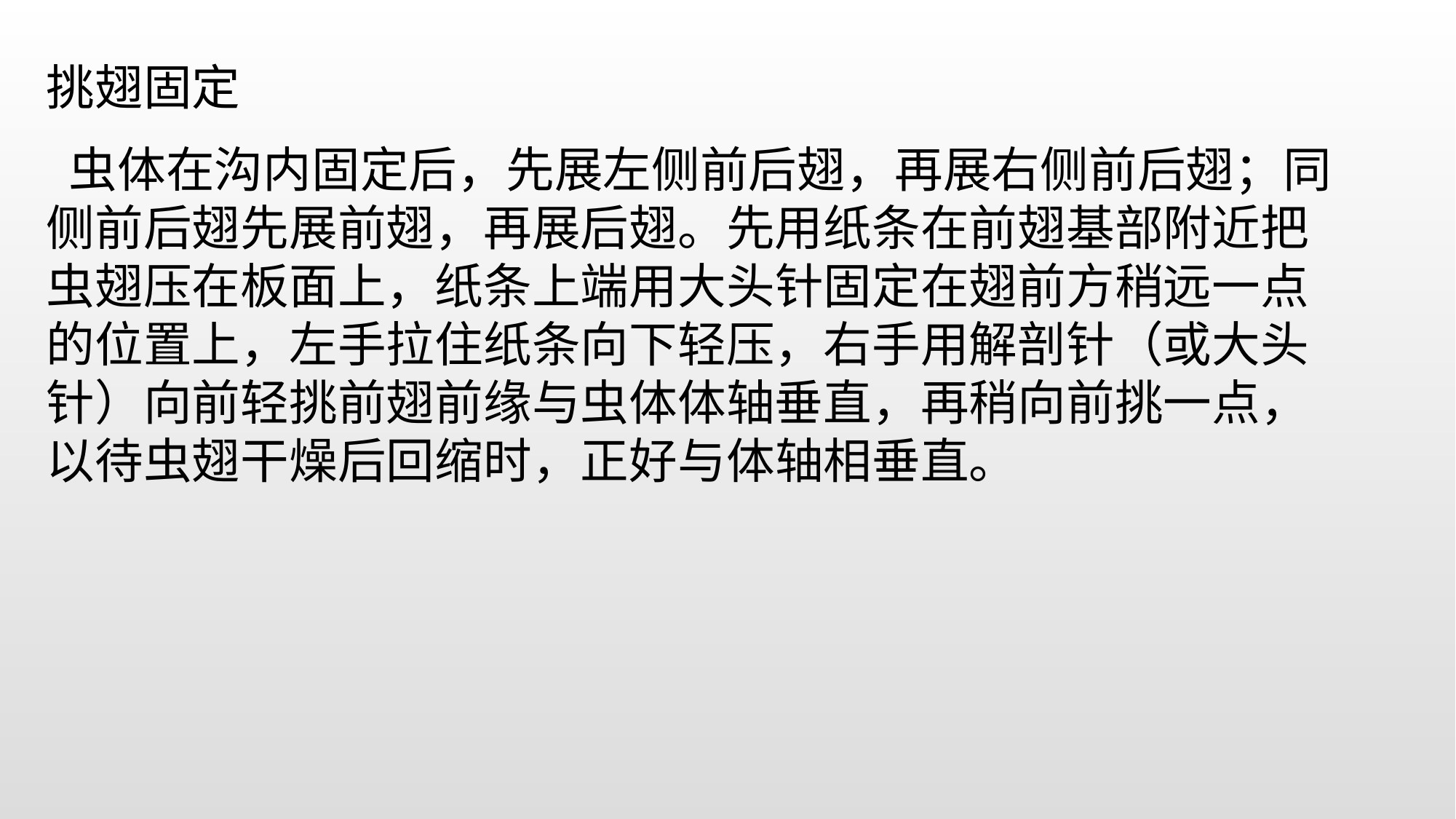

挑翅固定
 虫体在沟内固定后，先展左侧前后翅，再展右侧前后翅；同侧前后翅先展前翅，再展后翅。先用纸条在前翅基部附近把虫翅压在板面上，纸条上端用大头针固定在翅前方稍远一点的位置上，左手拉住纸条向下轻压，右手用解剖针（或大头针）向前轻挑前翅前缘与虫体体轴垂直，再稍向前挑一点，以待虫翅干燥后回缩时，正好与体轴相垂直。